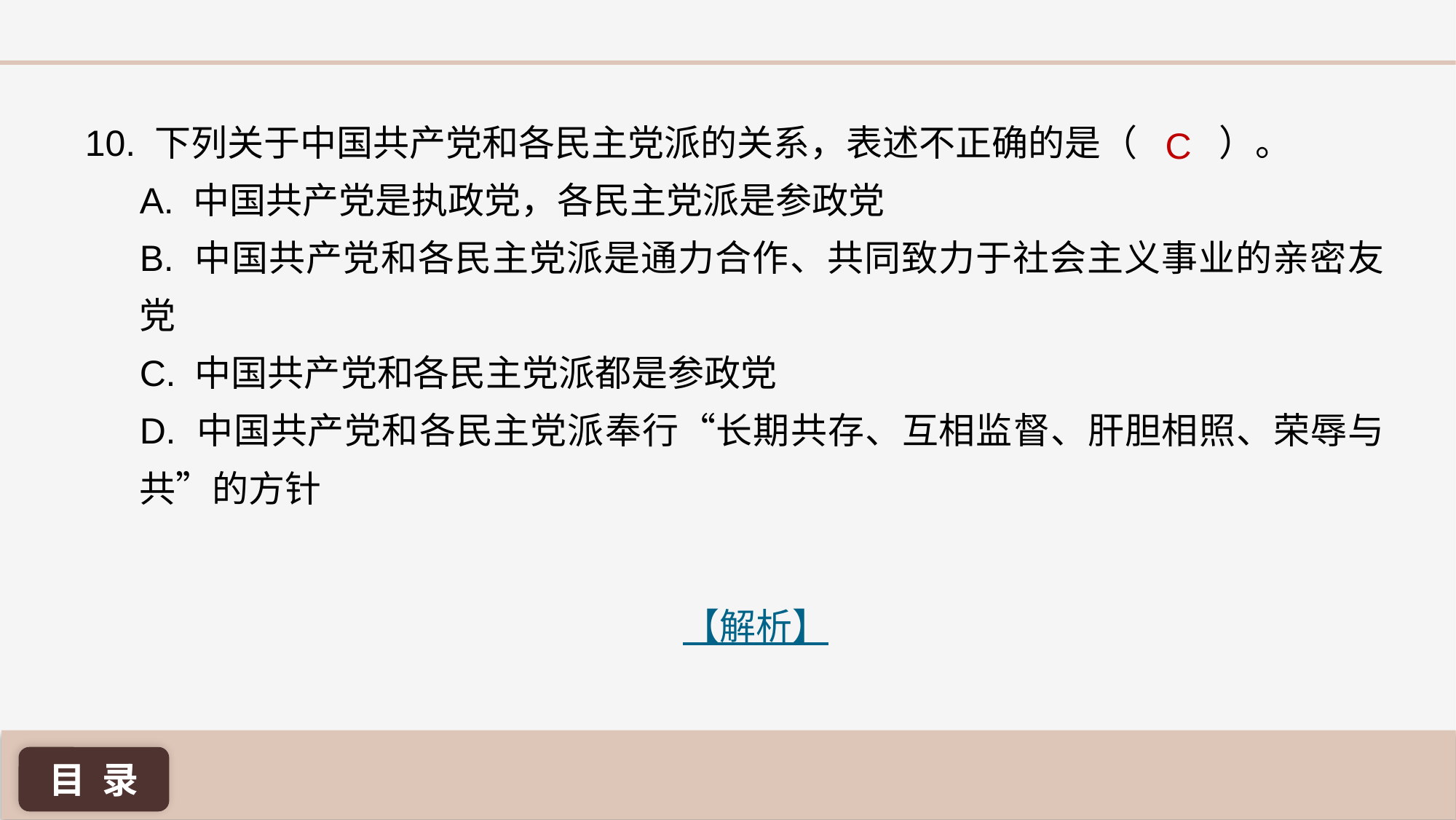

10. 下列关于中国共产党和各民主党派的关系，表述不正确的是（          ）。
A. 中国共产党是执政党，各民主党派是参政党
B. 中国共产党和各民主党派是通力合作、共同致力于社会主义事业的亲密友党
C. 中国共产党和各民主党派都是参政党
D. 中国共产党和各民主党派奉行“长期共存、互相监督、肝胆相照、荣辱与共”的方针
C
【解析】